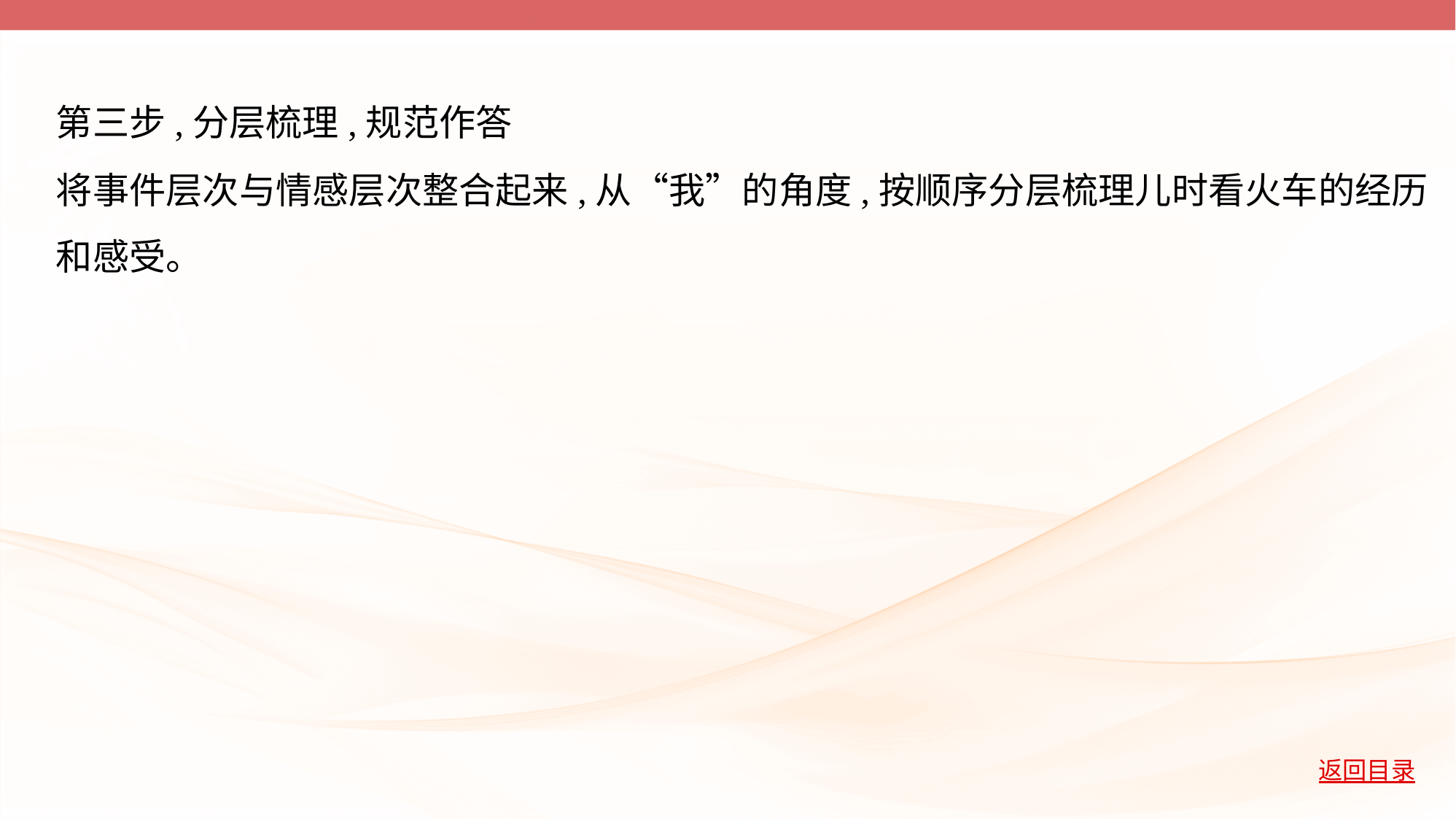

第三步,分层梳理,规范作答
将事件层次与情感层次整合起来,从“我”的角度,按顺序分层梳理儿时看火车的经历
和感受。